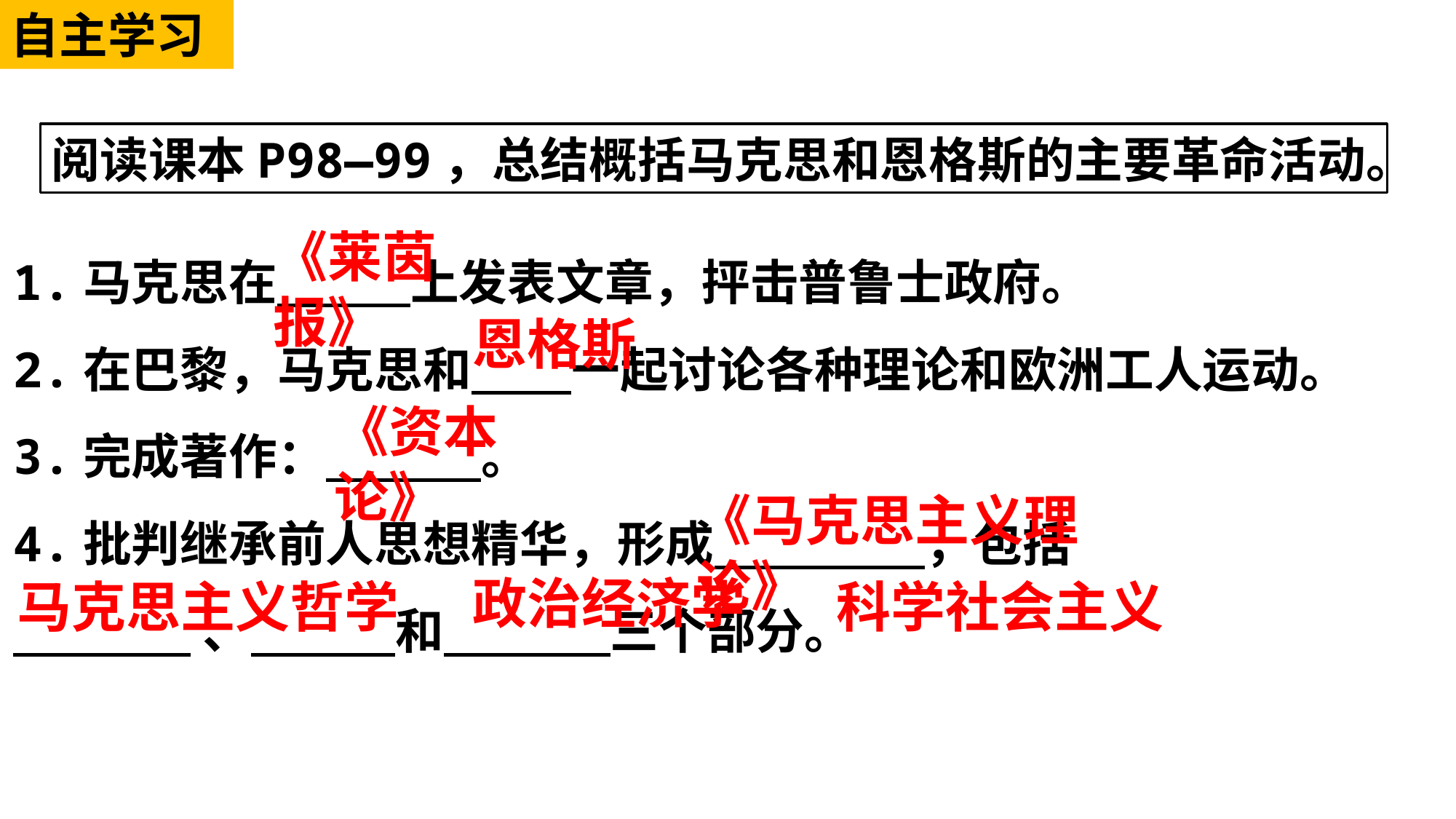

自主学习
阅读课本P98—99，总结概括马克思和恩格斯的主要革命活动。
1.马克思在            上发表文章，抨击普鲁士政府。
2.在巴黎，马克思和         一起讨论各种理论和欧洲工人运动。
3.完成著作：              。
4.批判继承前人思想精华，形成                   ，包括
                、             和               三个部分。
《莱茵报》
恩格斯
《资本论》
《马克思主义理论》
政治经济学
马克思主义哲学
科学社会主义